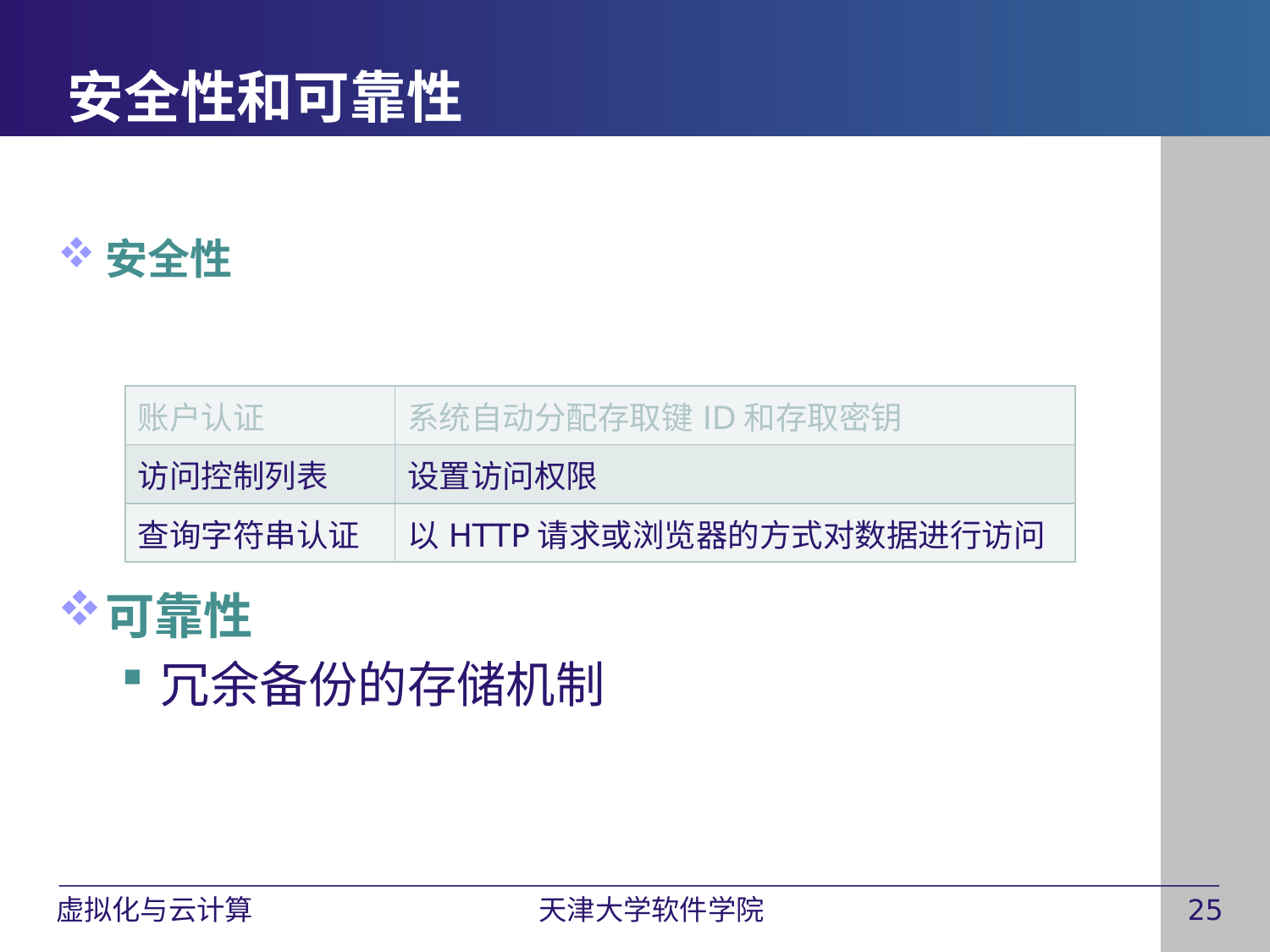

# 安全性和可靠性
安全性

可靠性
冗余备份的存储机制
| 账户认证 | 系统自动分配存取键ID和存取密钥 |
| --- | --- |
| 访问控制列表 | 设置访问权限 |
| 查询字符串认证 | 以HTTP请求或浏览器的方式对数据进行访问 |